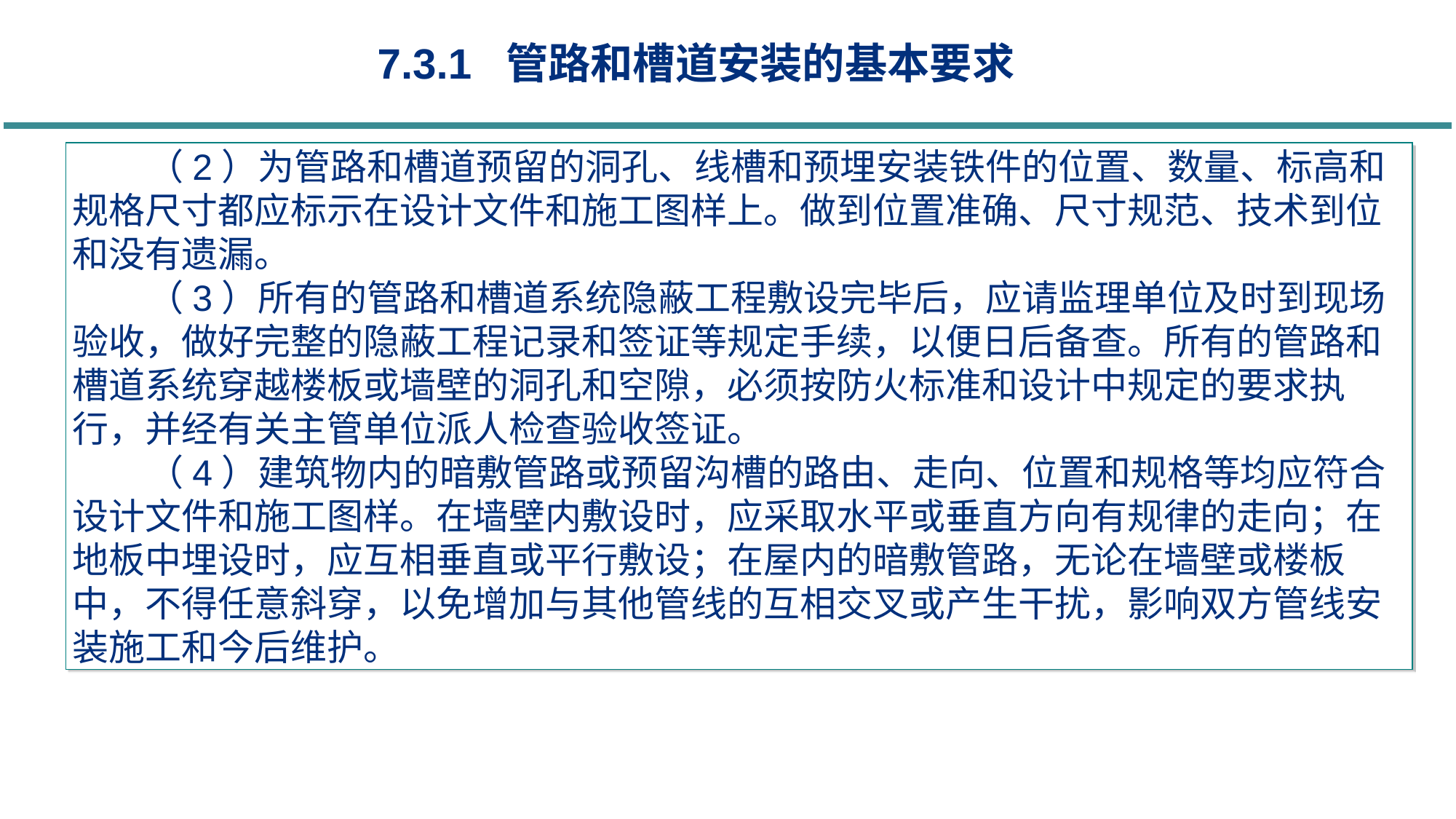

7.3.1  管路和槽道安装的基本要求
（2）为管路和槽道预留的洞孔、线槽和预埋安装铁件的位置、数量、标高和规格尺寸都应标示在设计文件和施工图样上。做到位置准确、尺寸规范、技术到位和没有遗漏。
（3）所有的管路和槽道系统隐蔽工程敷设完毕后，应请监理单位及时到现场验收，做好完整的隐蔽工程记录和签证等规定手续，以便日后备查。所有的管路和槽道系统穿越楼板或墙壁的洞孔和空隙，必须按防火标准和设计中规定的要求执行，并经有关主管单位派人检查验收签证。
（4）建筑物内的暗敷管路或预留沟槽的路由、走向、位置和规格等均应符合设计文件和施工图样。在墙壁内敷设时，应采取水平或垂直方向有规律的走向；在地板中埋设时，应互相垂直或平行敷设；在屋内的暗敷管路，无论在墙壁或楼板中，不得任意斜穿，以免增加与其他管线的互相交叉或产生干扰，影响双方管线安装施工和今后维护。